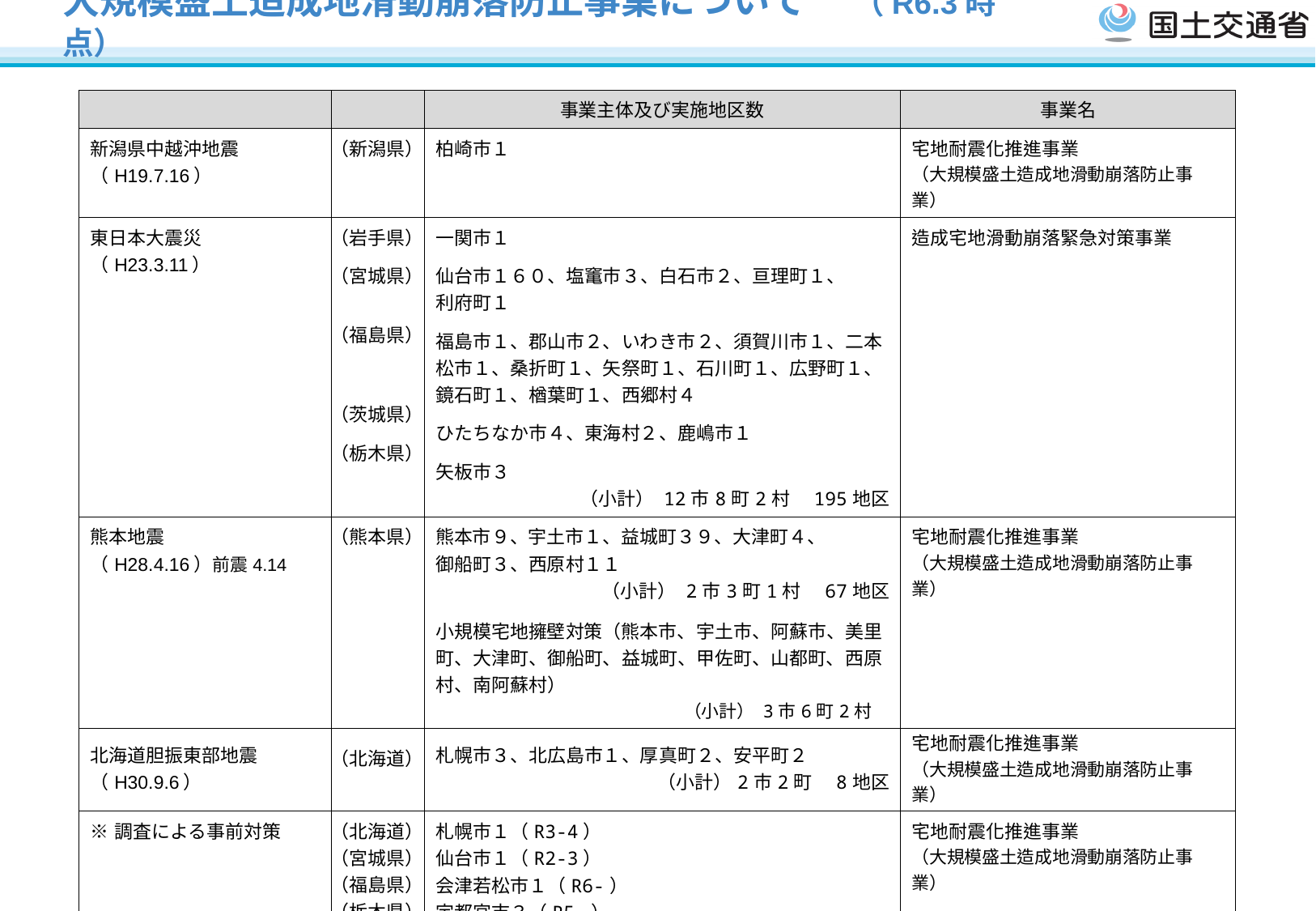

# 大規模盛土造成地滑動崩落防止事業について　（R6.3時点）
|  |  | 事業主体及び実施地区数 | 事業名 |
| --- | --- | --- | --- |
| 新潟県中越沖地震 （H19.7.16） | （新潟県） | 柏崎市１ | 宅地耐震化推進事業 （大規模盛土造成地滑動崩落防止事業） |
| 東日本大震災 （H23.3.11） | （岩手県） （宮城県） （福島県） （茨城県） （栃木県） | 一関市１ 仙台市１６０、塩竃市３、白石市２、亘理町１、 利府町１ 福島市１、郡山市２、いわき市２、須賀川市１、二本松市１、桑折町１、矢祭町１、石川町１、広野町１、鏡石町１、楢葉町１、西郷村４ ひたちなか市４、東海村２、鹿嶋市１ 矢板市３ （小計） 12市8町2村　195地区 | 造成宅地滑動崩落緊急対策事業 |
| 熊本地震 （H28.4.16）前震4.14 | （熊本県） | 熊本市９、宇土市１、益城町３９、大津町４、 御船町３、西原村１１ （小計） 2市3町1村　67地区 小規模宅地擁壁対策（熊本市、宇土市、阿蘇市、美里町、大津町、御船町、益城町、甲佐町、山都町、西原村、南阿蘇村） （小計） 3市6町2村 | 宅地耐震化推進事業 （大規模盛土造成地滑動崩落防止事業） |
| 北海道胆振東部地震 （H30.9.6） | （北海道） | 札幌市３、北広島市１、厚真町２、安平町２ （小計）2市2町　8地区 | 宅地耐震化推進事業 （大規模盛土造成地滑動崩落防止事業） |
| ※調査による事前対策 | （北海道） （宮城県） （福島県） （栃木県） （大阪府） （兵庫県） （山口県） | 札幌市１（R3-4） 仙台市１（R2-3） 会津若松市１（R6-） 宇都宮市３（R5-） 岬町１（H28-29）、河内長野市１（R4-5）　　　 西宮市１（H28-29） 宇部市１（R4-R6）　　 （小計）7市1町　10地区 | 宅地耐震化推進事業 （大規模盛土造成地滑動崩落防止事業） |